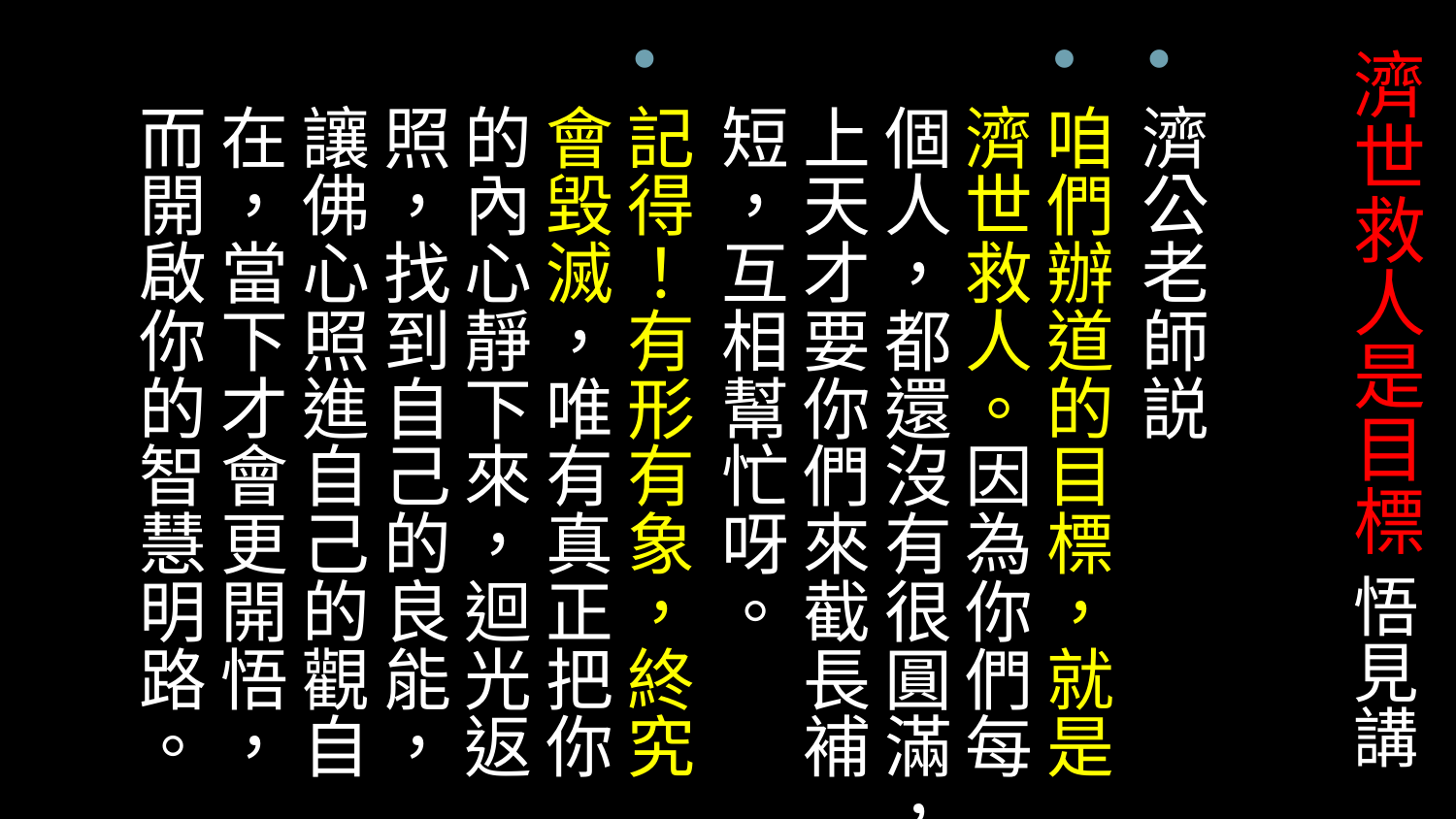

# 濟世救人是目標 悟見講
濟公老師説
咱們辦道的目標，就是濟世救人。因為你們每個人，都還沒有很圓滿，上天才要你們來截長補短，互相幫忙呀。
記得！有形有象，終究會毀滅，唯有真正把你的內心靜下來，迴光返照，找到自己的良能，讓佛心照進自己的觀自在，當下才會更開悟，而開啟你的智慧明路。